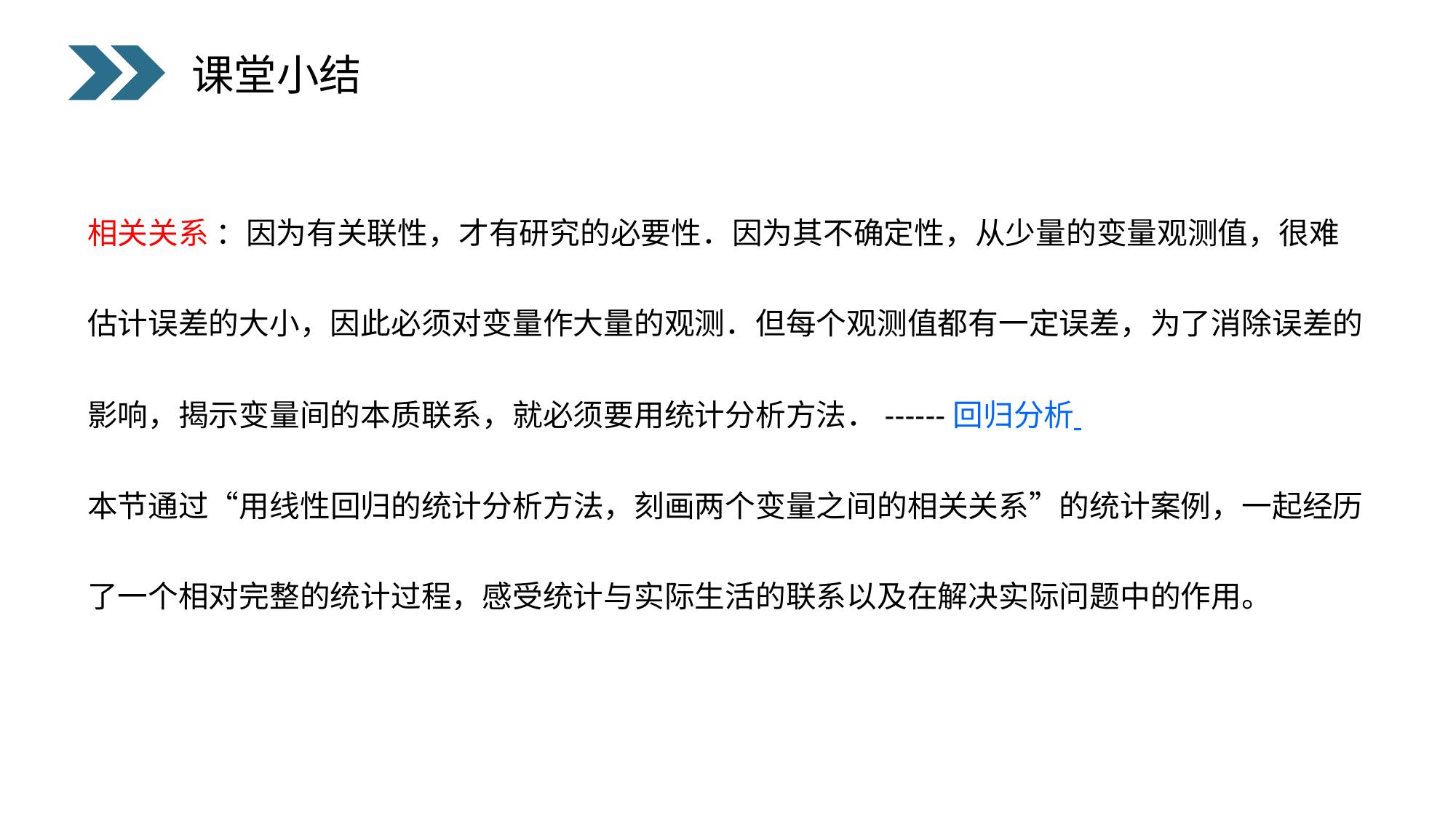

课堂小结
相关关系 ：因为有关联性，才有研究的必要性．因为其不确定性，从少量的变量观测值，很难估计误差的大小，因此必须对变量作大量的观测．但每个观测值都有一定误差，为了消除误差的影响，揭示变量间的本质联系，就必须要用统计分析方法．------回归分析
本节通过“用线性回归的统计分析方法，刻画两个变量之间的相关关系”的统计案例，一起经历了一个相对完整的统计过程，感受统计与实际生活的联系以及在解决实际问题中的作用。